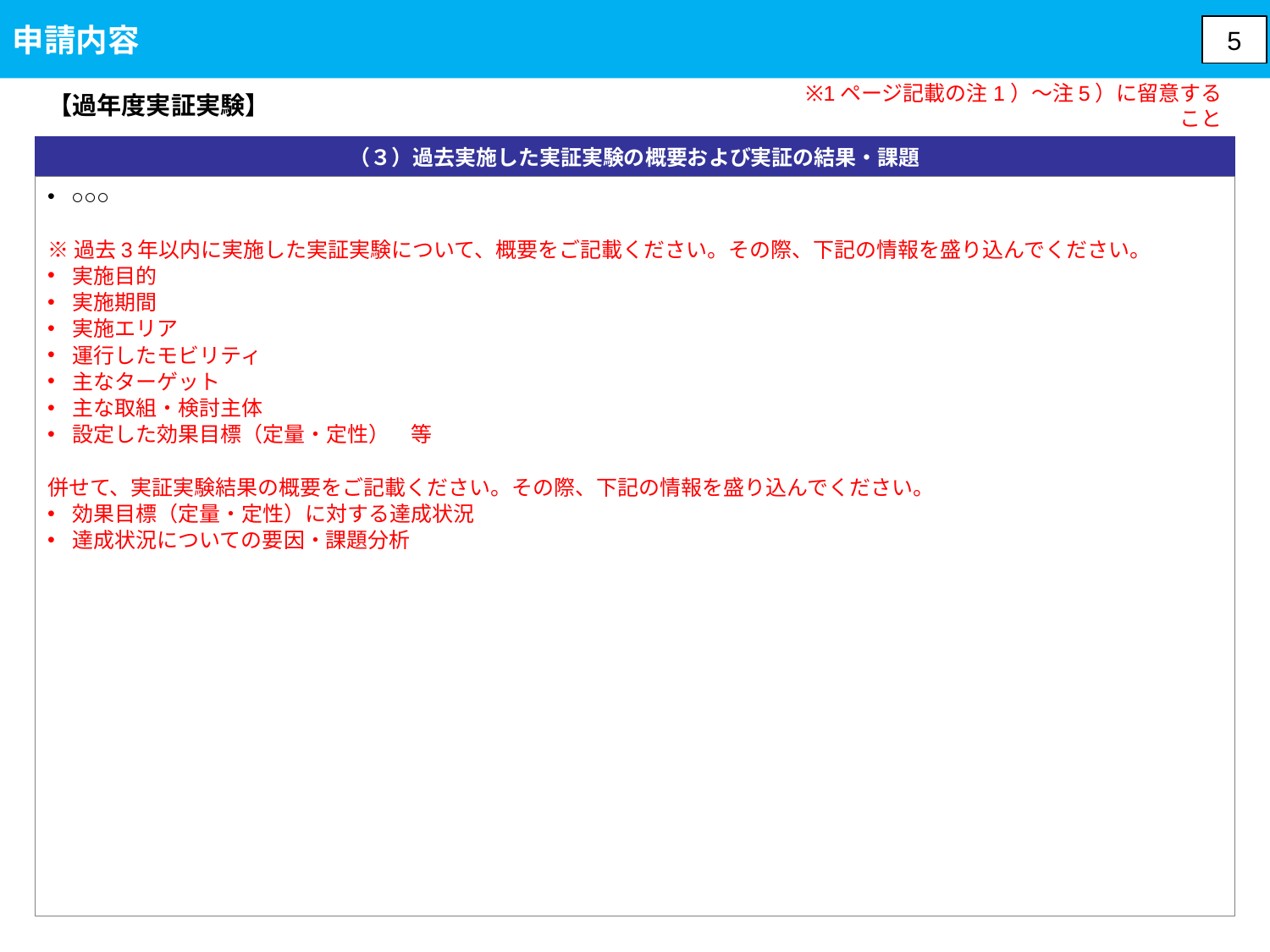

申請内容
5
【過年度実証実験】
※1ページ記載の注1）～注5）に留意すること
（３）過去実施した実証実験の概要および実証の結果・課題
○○○

※過去3年以内に実施した実証実験について、概要をご記載ください。その際、下記の情報を盛り込んでください。
実施目的
実施期間
実施エリア
運行したモビリティ
主なターゲット
主な取組・検討主体
設定した効果目標（定量・定性）　等

併せて、実証実験結果の概要をご記載ください。その際、下記の情報を盛り込んでください。
効果目標（定量・定性）に対する達成状況
達成状況についての要因・課題分析